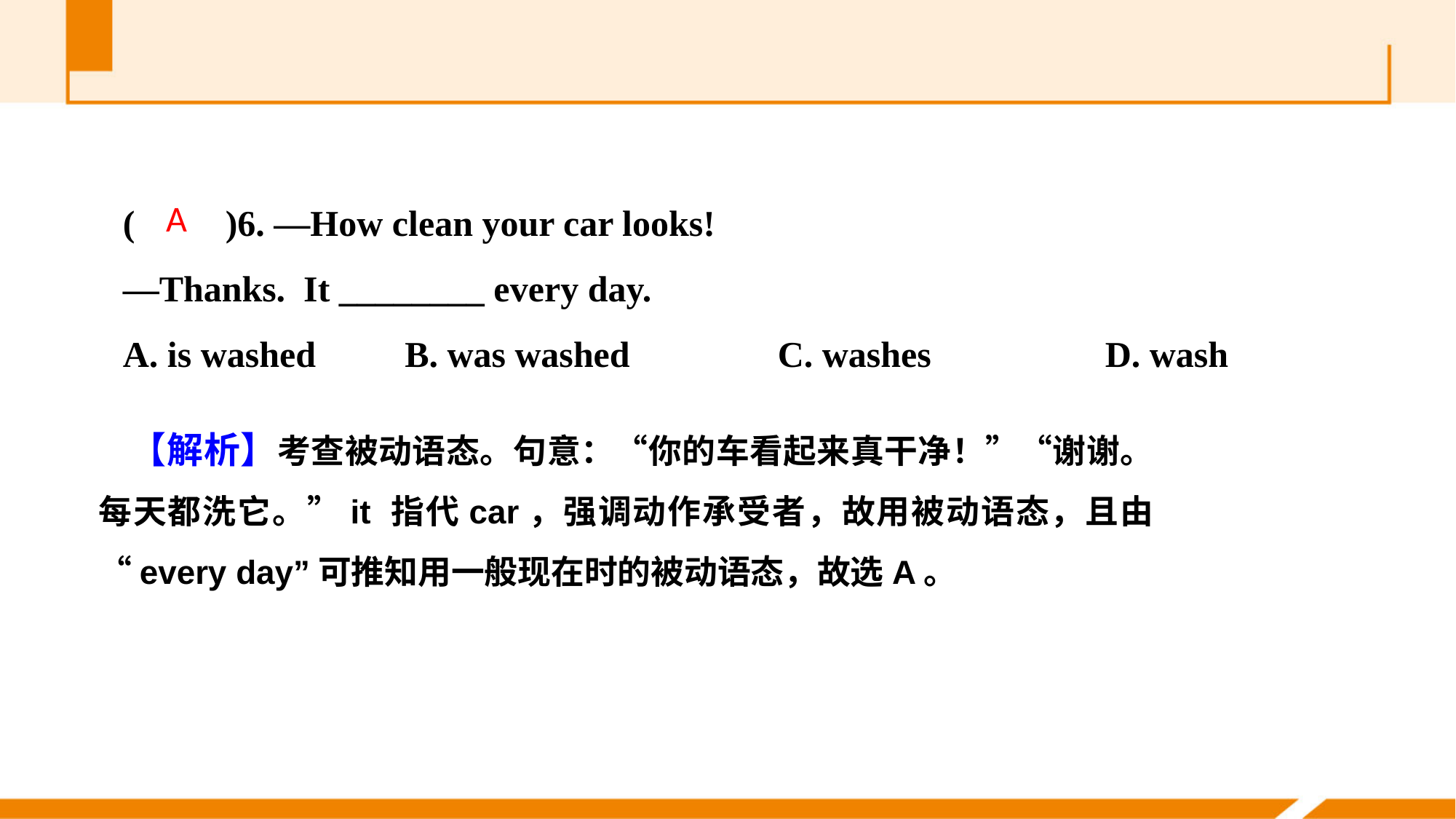

(　　)6. —How clean your car looks!
—Thanks.  It ________ every day.
A. is washed  	       B. was washed		C. washes  		D. wash
A
【解析】考查被动语态。句意：“你的车看起来真干净！”“谢谢。每天都洗它。”it 指代car，强调动作承受者，故用被动语态，且由“every day”可推知用一般现在时的被动语态，故选A。